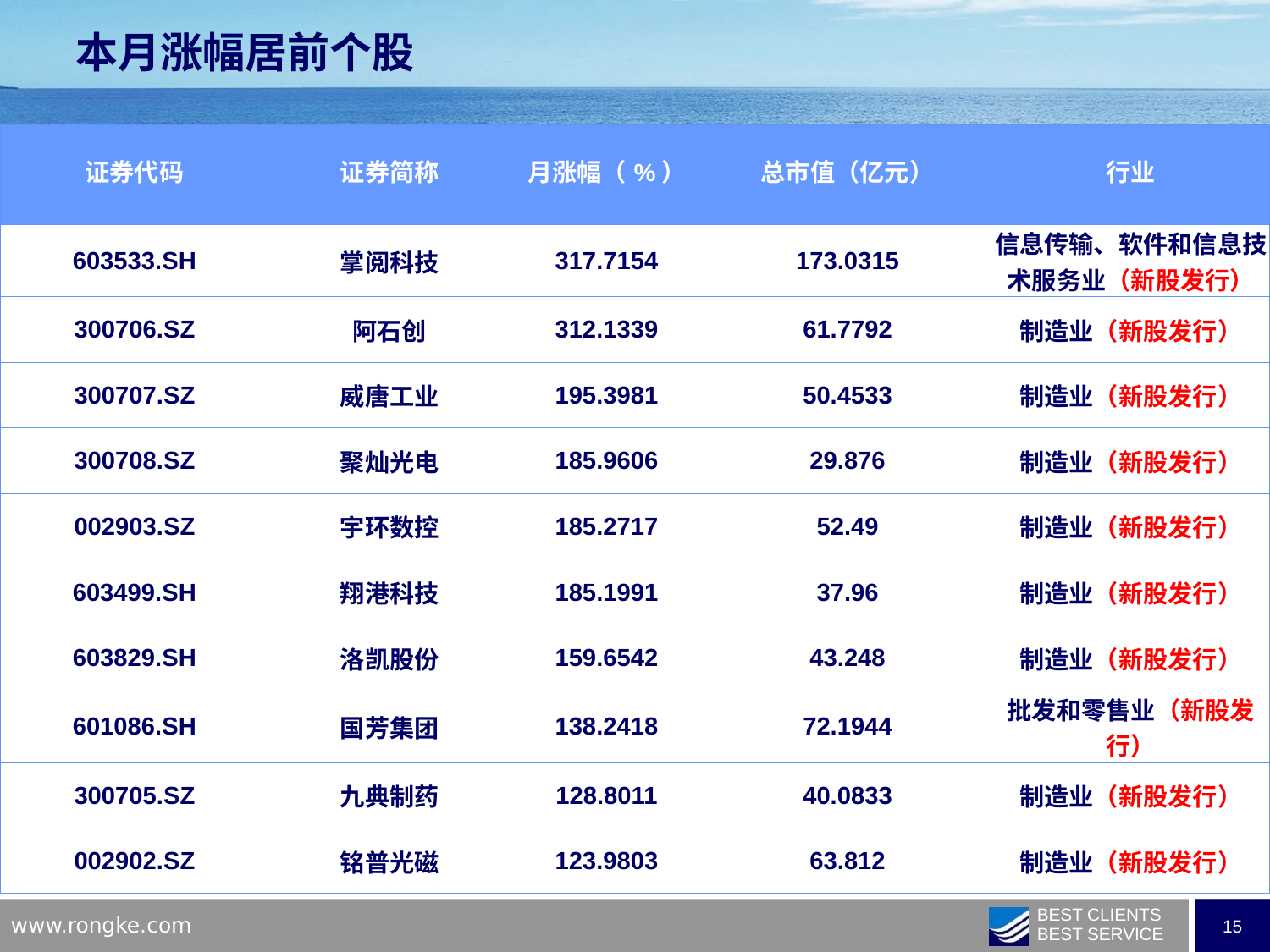

本月涨幅居前个股
| 证券代码 | 证券简称 | 月涨幅（%） | 总市值（亿元） | 行业 |
| --- | --- | --- | --- | --- |
| 603533.SH | 掌阅科技 | 317.7154 | 173.0315 | 信息传输、软件和信息技术服务业（新股发行） |
| 300706.SZ | 阿石创 | 312.1339 | 61.7792 | 制造业（新股发行） |
| 300707.SZ | 威唐工业 | 195.3981 | 50.4533 | 制造业（新股发行） |
| 300708.SZ | 聚灿光电 | 185.9606 | 29.876 | 制造业（新股发行） |
| 002903.SZ | 宇环数控 | 185.2717 | 52.49 | 制造业（新股发行） |
| 603499.SH | 翔港科技 | 185.1991 | 37.96 | 制造业（新股发行） |
| 603829.SH | 洛凯股份 | 159.6542 | 43.248 | 制造业（新股发行） |
| 601086.SH | 国芳集团 | 138.2418 | 72.1944 | 批发和零售业（新股发行） |
| 300705.SZ | 九典制药 | 128.8011 | 40.0833 | 制造业（新股发行） |
| 002902.SZ | 铭普光磁 | 123.9803 | 63.812 | 制造业（新股发行） |
|  |  |  |  |  |